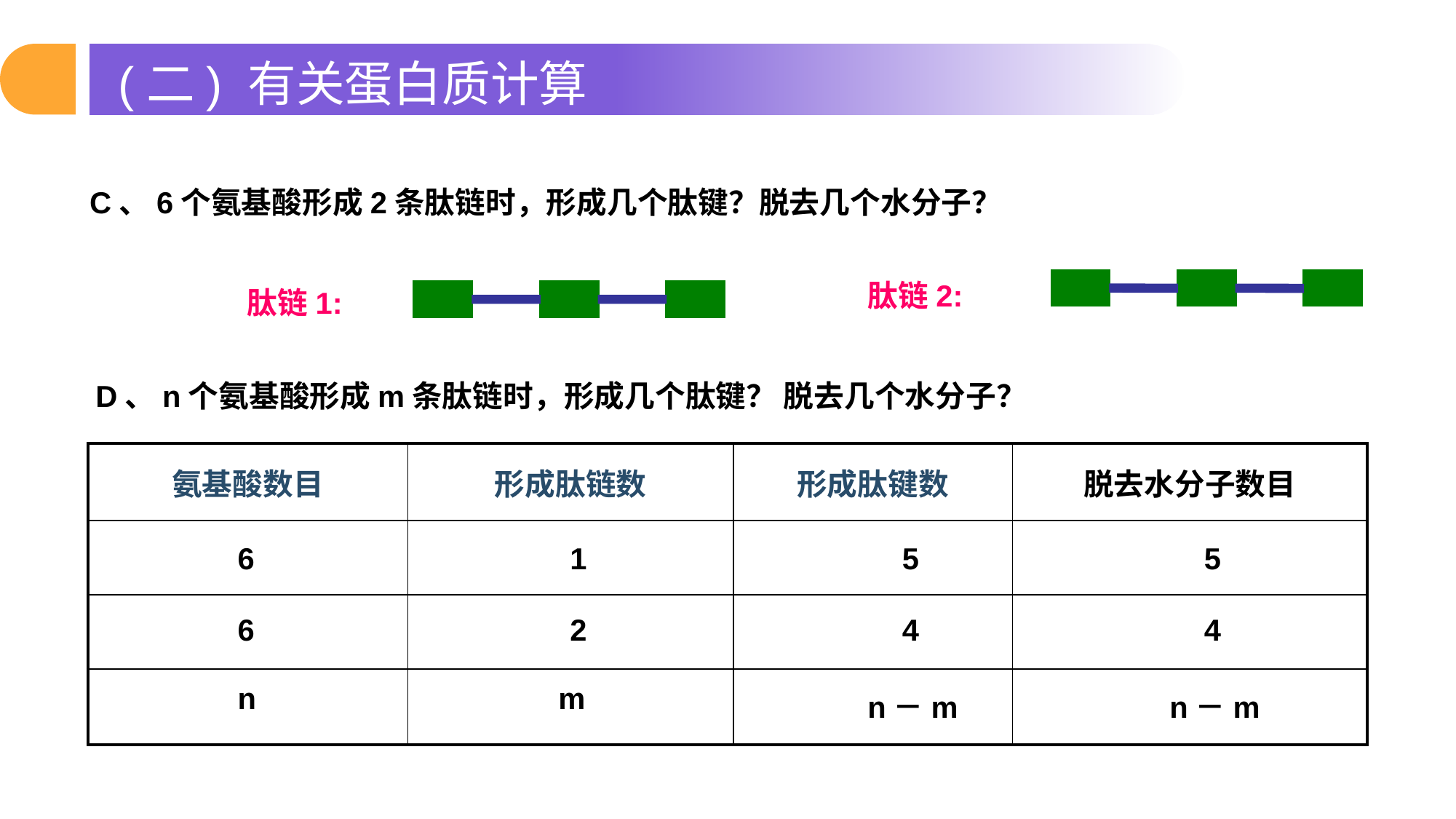

(二) 有关蛋白质计算
C、6个氨基酸形成2条肽链时，形成几个肽键？脱去几个水分子？
肽链2:

肽链1:

D、n个氨基酸形成m条肽链时，形成几个肽键？ 脱去几个水分子？
| 氨基酸数目 | 形成肽链数 | 形成肽键数 | 脱去水分子数目 |
| --- | --- | --- | --- |
|  |  |  |  |
|  |  |  |  |
|  |  |  |  |
6
1
5
5
6
2
4
4
n
m
n－m
n－m